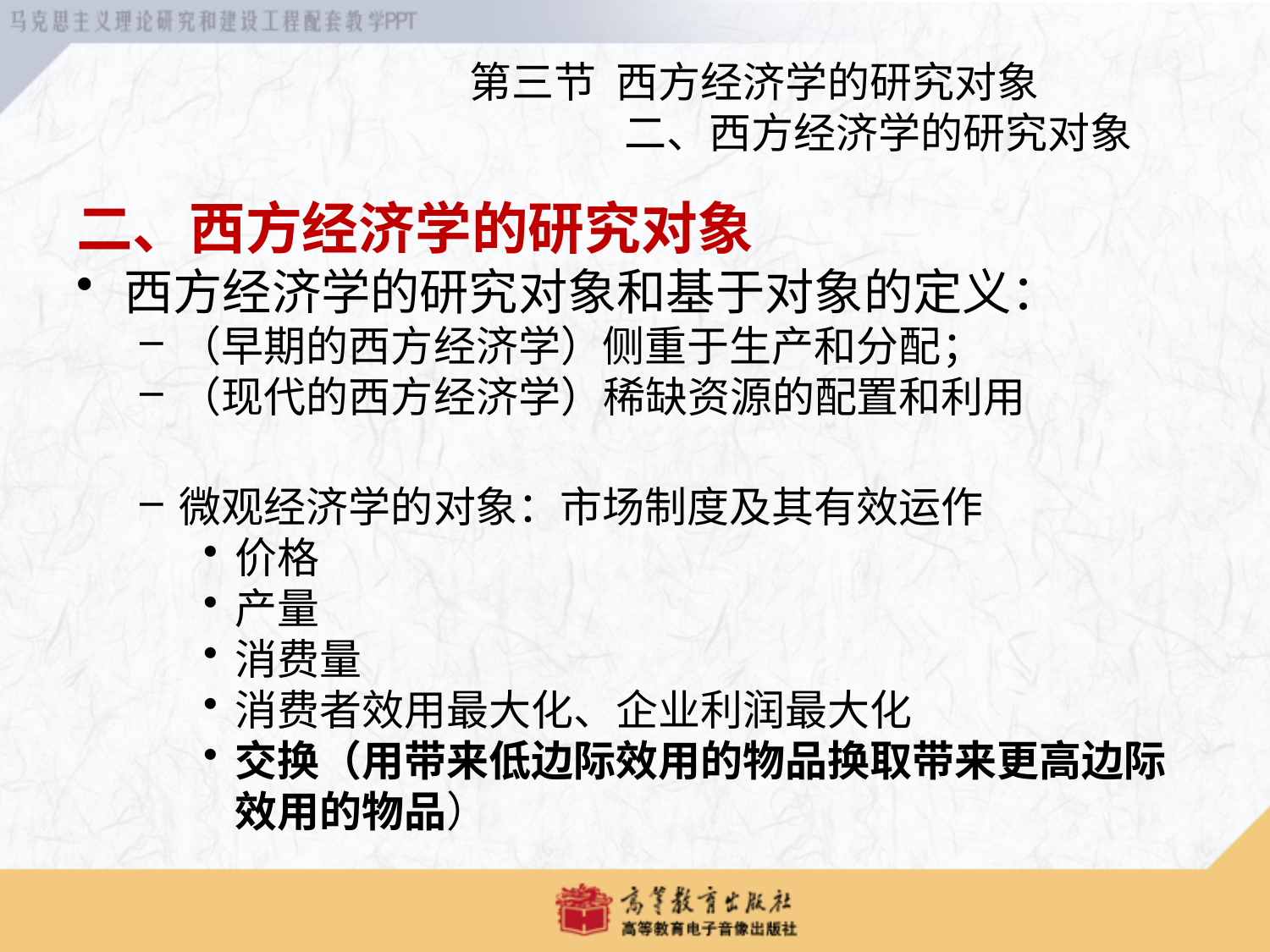

第三节  西方经济学的研究对象
                                                  二、西方经济学的研究对象
二、西方经济学的研究对象
西方经济学的研究对象和基于对象的定义：
（早期的西方经济学）侧重于生产和分配；
（现代的西方经济学）稀缺资源的配置和利用

微观经济学的对象：市场制度及其有效运作
价格
产量
消费量
消费者效用最大化、企业利润最大化
交换（用带来低边际效用的物品换取带来更高边际效用的物品）